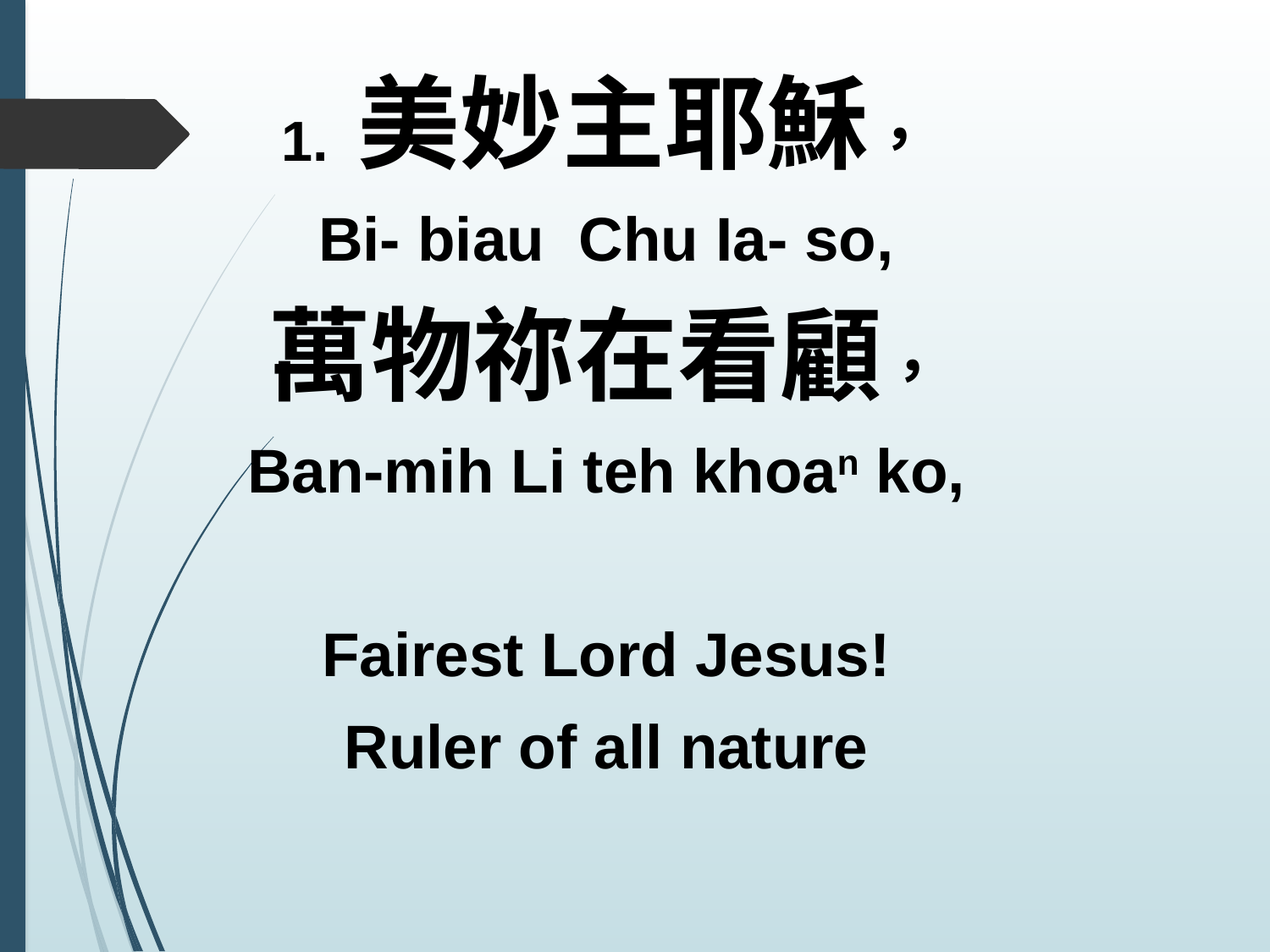

1. 美妙主耶穌，
Bi- biau  Chu Ia- so,
萬物祢在看顧，
Ban-mih Li teh khoan ko,

Fairest Lord Jesus!
Ruler of all nature